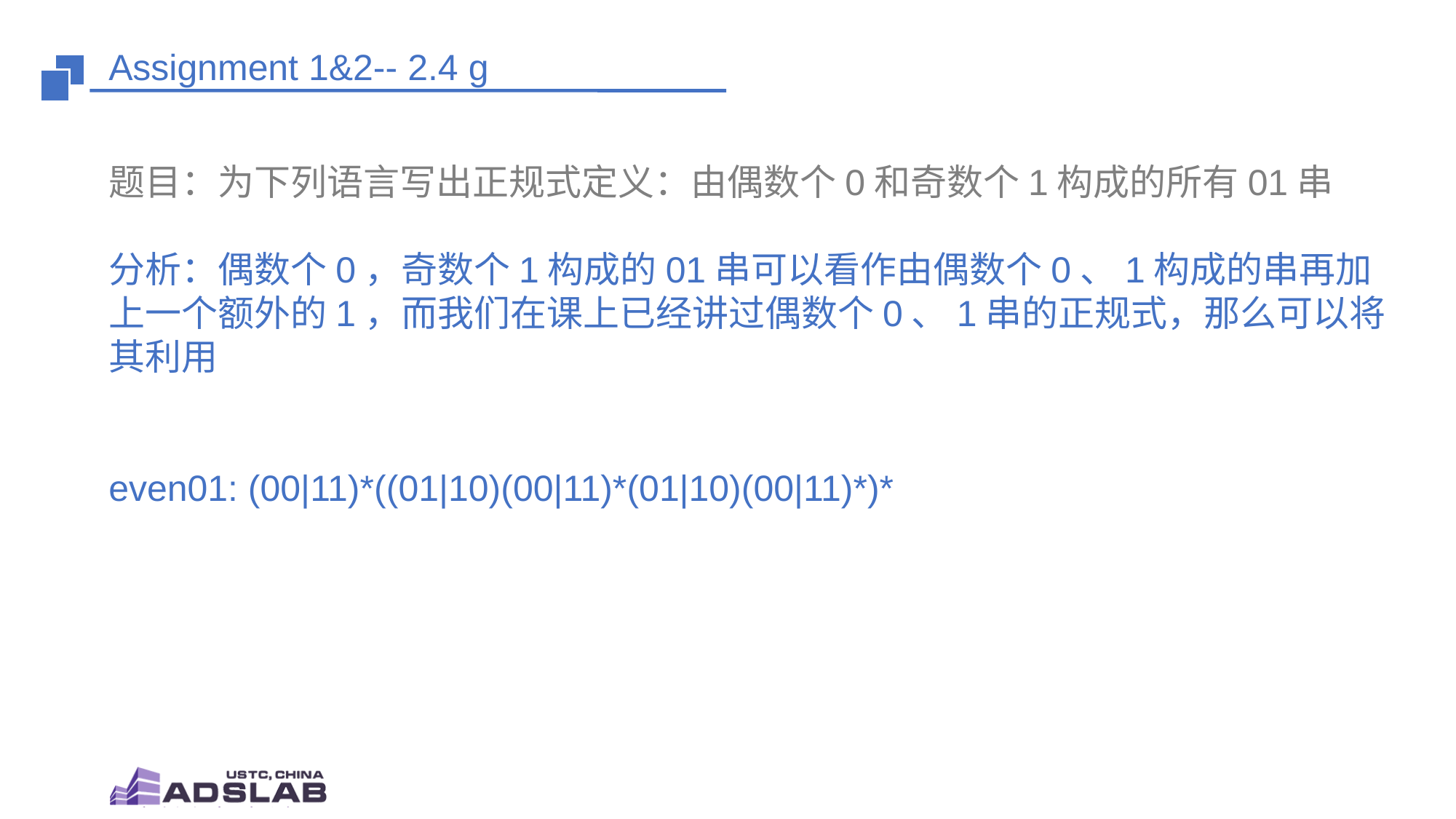

# Assignment 1&2-- 2.4 g
题目：为下列语言写出正规式定义：由偶数个0和奇数个1构成的所有01串

分析：偶数个0，奇数个1构成的01串可以看作由偶数个0、1构成的串再加上一个额外的1，而我们在课上已经讲过偶数个0、1串的正规式，那么可以将其利用

even01: (00|11)*((01|10)(00|11)*(01|10)(00|11)*)*